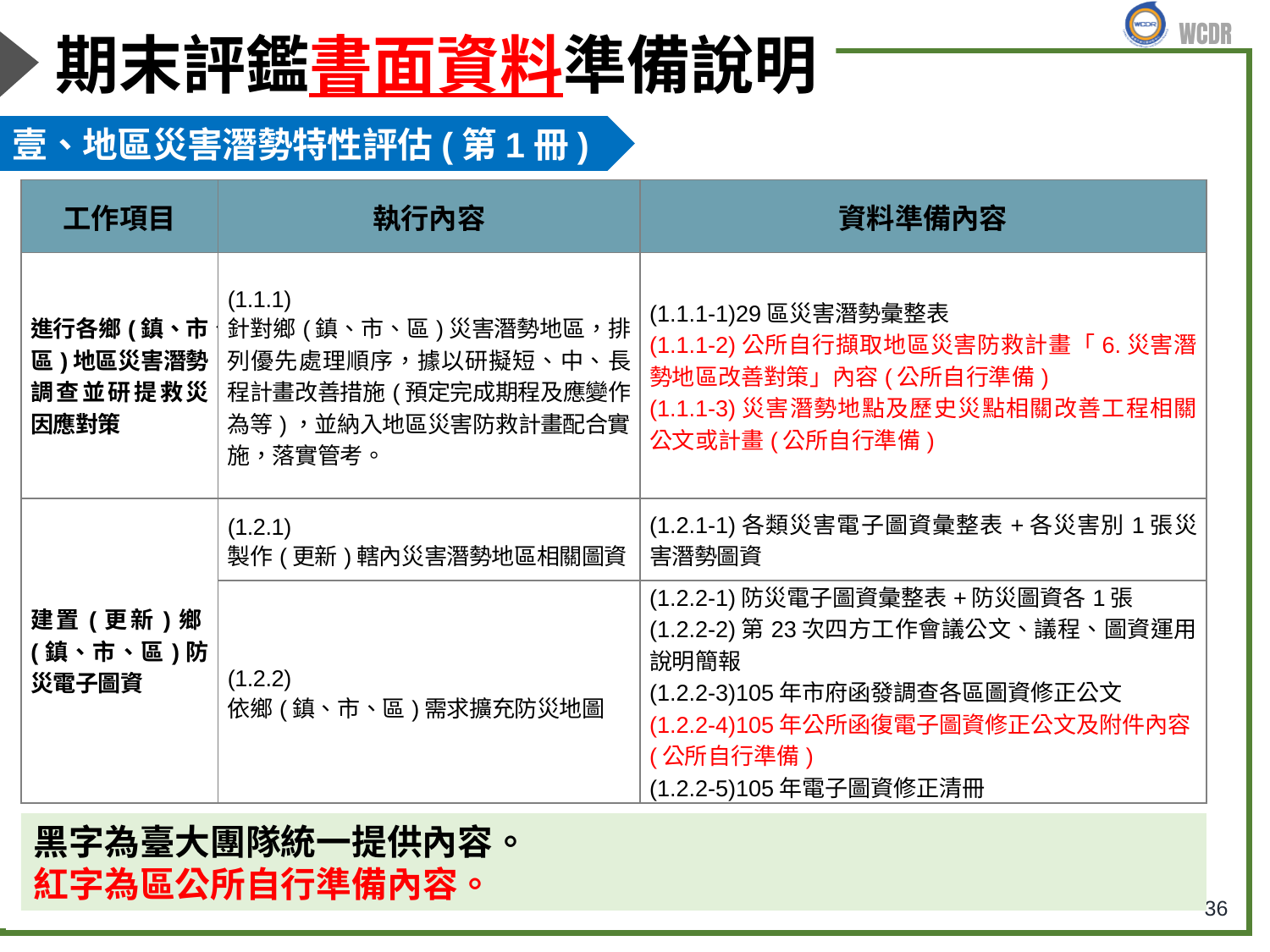

# 期末評鑑書面資料準備說明
壹、地區災害潛勢特性評估(第1冊)
| 工作項目 | 執行內容 | 資料準備內容 |
| --- | --- | --- |
| 進行各鄉(鎮、市、區)地區災害潛勢調查並研提救災因應對策 | (1.1.1) 針對鄉(鎮、市、區)災害潛勢地區，排列優先處理順序，據以研擬短、中、長程計畫改善措施(預定完成期程及應變作為等)，並納入地區災害防救計畫配合實施，落實管考。 | (1.1.1-1)29區災害潛勢彙整表 (1.1.1-2)公所自行擷取地區災害防救計畫「6.災害潛勢地區改善對策」內容(公所自行準備) (1.1.1-3)災害潛勢地點及歷史災點相關改善工程相關公文或計畫(公所自行準備) |
| 建置(更新)鄉(鎮、市、區)防災電子圖資 | (1.2.1) 製作(更新)轄內災害潛勢地區相關圖資 | (1.2.1-1)各類災害電子圖資彙整表+各災害別1張災害潛勢圖資 |
|  | (1.2.2) 依鄉(鎮、市、區)需求擴充防災地圖 | (1.2.2-1)防災電子圖資彙整表+防災圖資各1張 (1.2.2-2)第23次四方工作會議公文、議程、圖資運用說明簡報 (1.2.2-3)105年市府函發調查各區圖資修正公文 (1.2.2-4)105年公所函復電子圖資修正公文及附件內容(公所自行準備) (1.2.2-5)105年電子圖資修正清冊 |
黑字為臺大團隊統一提供內容。
紅字為區公所自行準備內容。
36